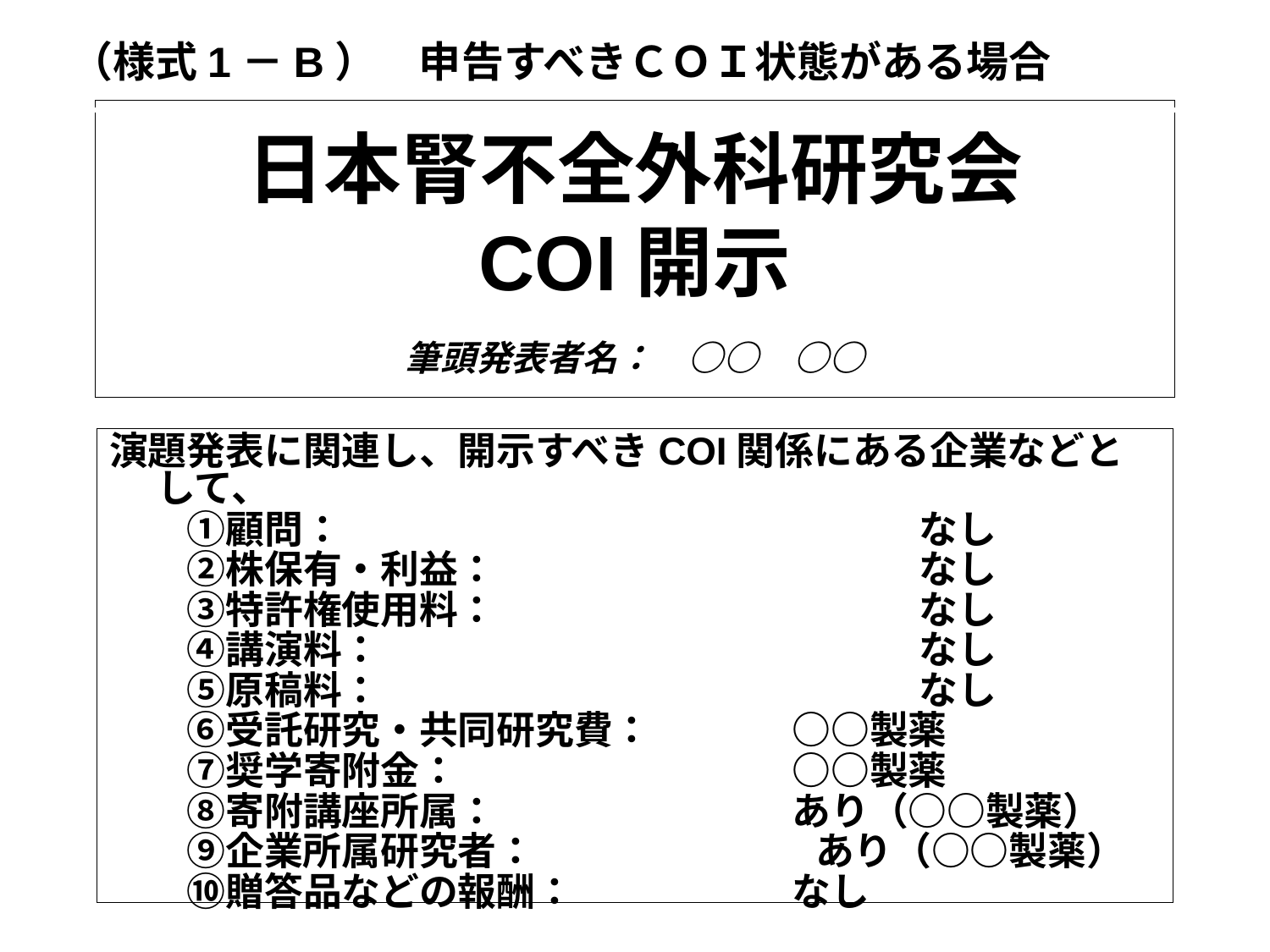

（様式1－B）　申告すべきＣＯＩ状態がある場合
# 日本腎不全外科研究会 COI開示 　 筆頭発表者名：　○○　○○

演題発表に関連し、開示すべきCOI関係にある企業などとして、
　　①顧問：　　　　　　　　　　		なし
　　②株保有・利益：　　　　　　		なし
　　③特許権使用料：　　　　　　　　	なし
　　④講演料：　　　　　　　　　　		なし
　　⑤原稿料：　　　　　　　　　　　　	なし
　　⑥受託研究・共同研究費：　　	○○製薬
　　⑦奨学寄附金：　 　　　　　　　	○○製薬
　　⑧寄附講座所属：　　　　　　　	あり（○○製薬）
　　⑨企業所属研究者：　　　　　　　 あり（○○製薬）
　　⑩贈答品などの報酬：　　　　 	なし